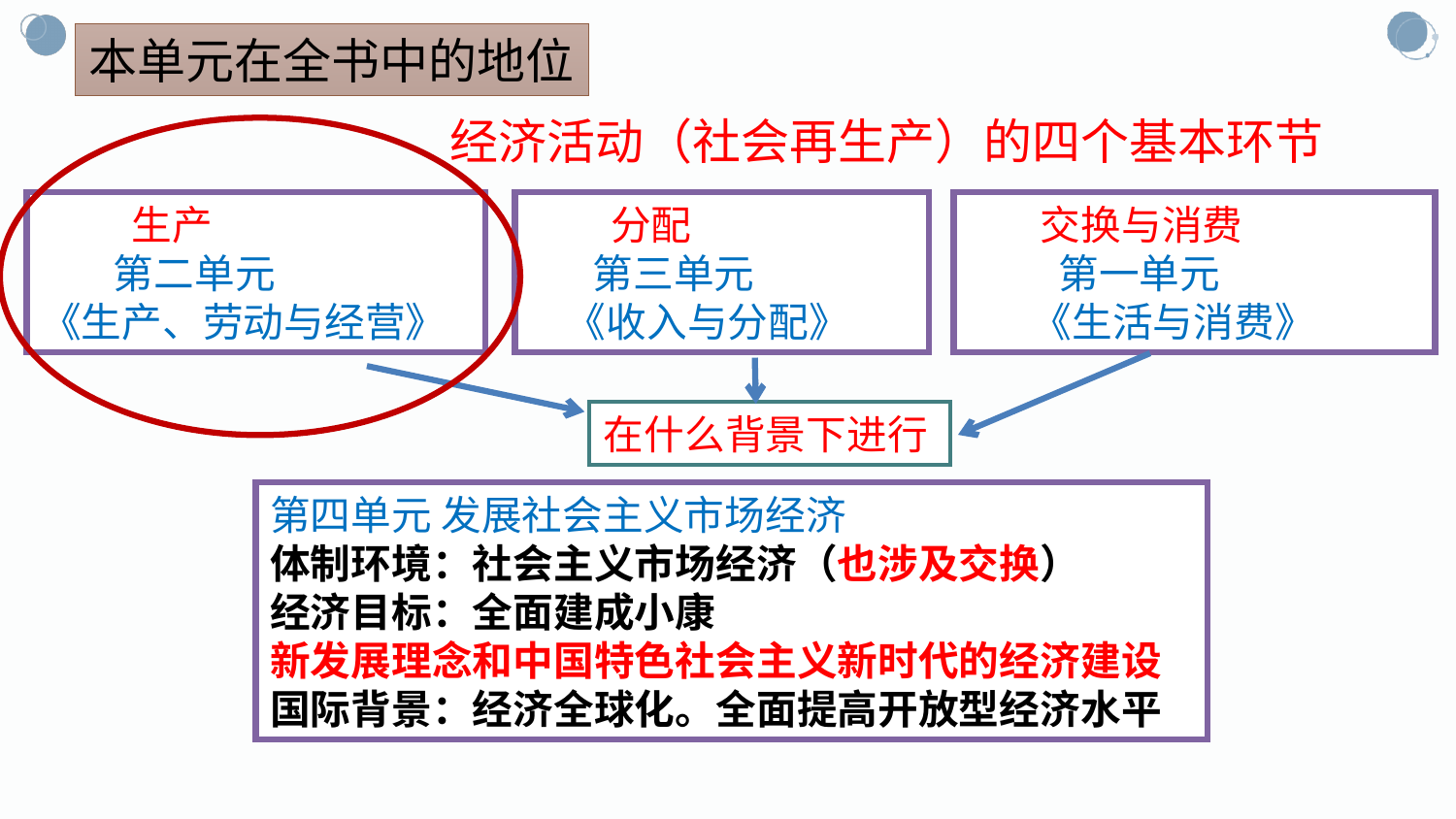

本单元在全书中的地位
经济活动（社会再生产）的四个基本环节

        分配
      第三单元
   《收入与分配》
         生产
       第二单元
《生产、劳动与经营》
       交换与消费
         第一单元
      《生活与消费》
在什么背景下进行
第四单元 发展社会主义市场经济
体制环境：社会主义市场经济（也涉及交换）
经济目标：全面建成小康
新发展理念和中国特色社会主义新时代的经济建设
国际背景：经济全球化。全面提高开放型经济水平